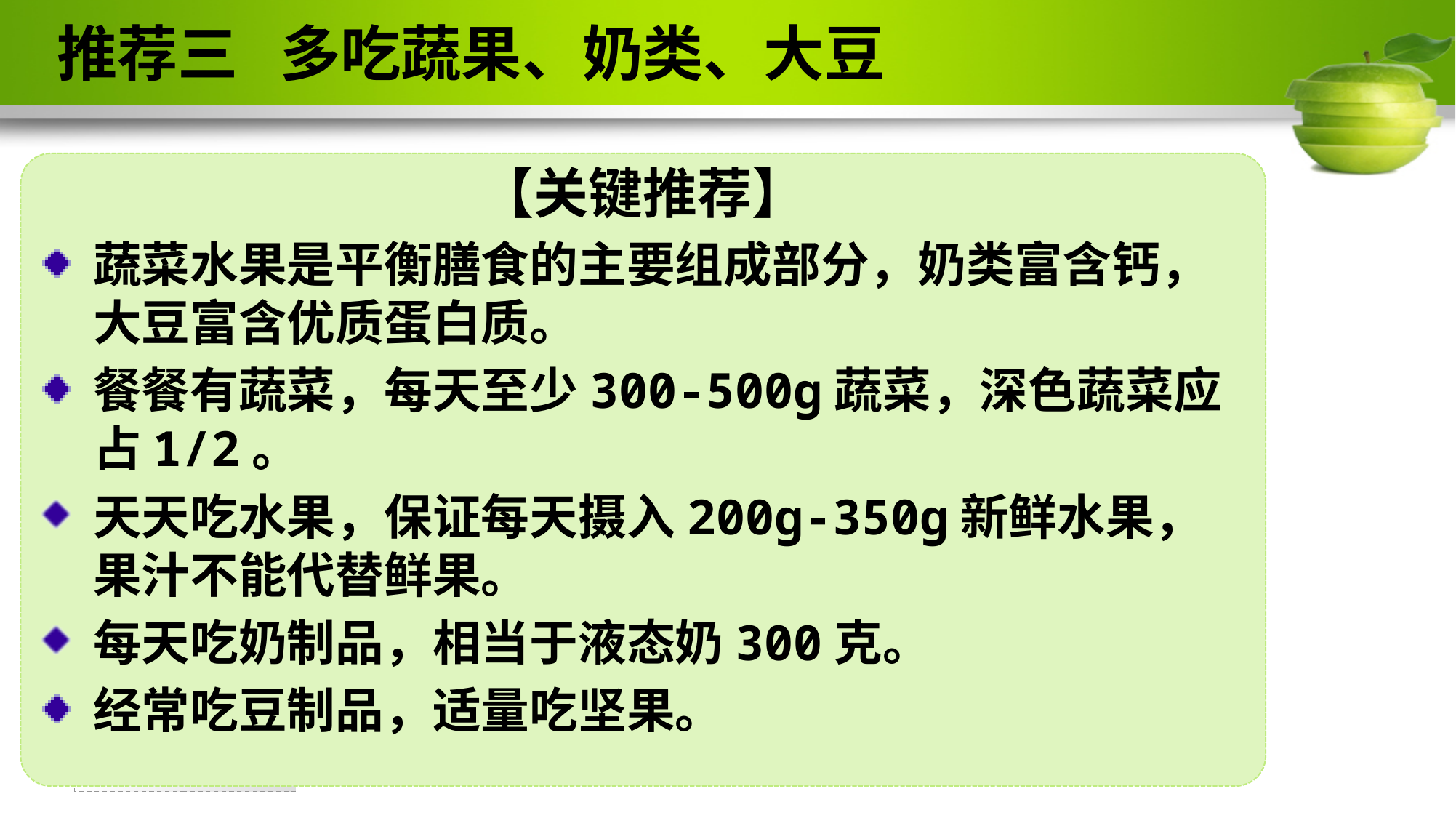

# 推荐三   多吃蔬果、奶类、大豆

【关键推荐】
蔬菜水果是平衡膳食的主要组成部分，奶类富含钙，大豆富含优质蛋白质。
餐餐有蔬菜，每天至少300-500g蔬菜，深色蔬菜应占1/2。
天天吃水果，保证每天摄入200g-350g新鲜水果，果汁不能代替鲜果。
每天吃奶制品，相当于液态奶300克。
经常吃豆制品，适量吃坚果。